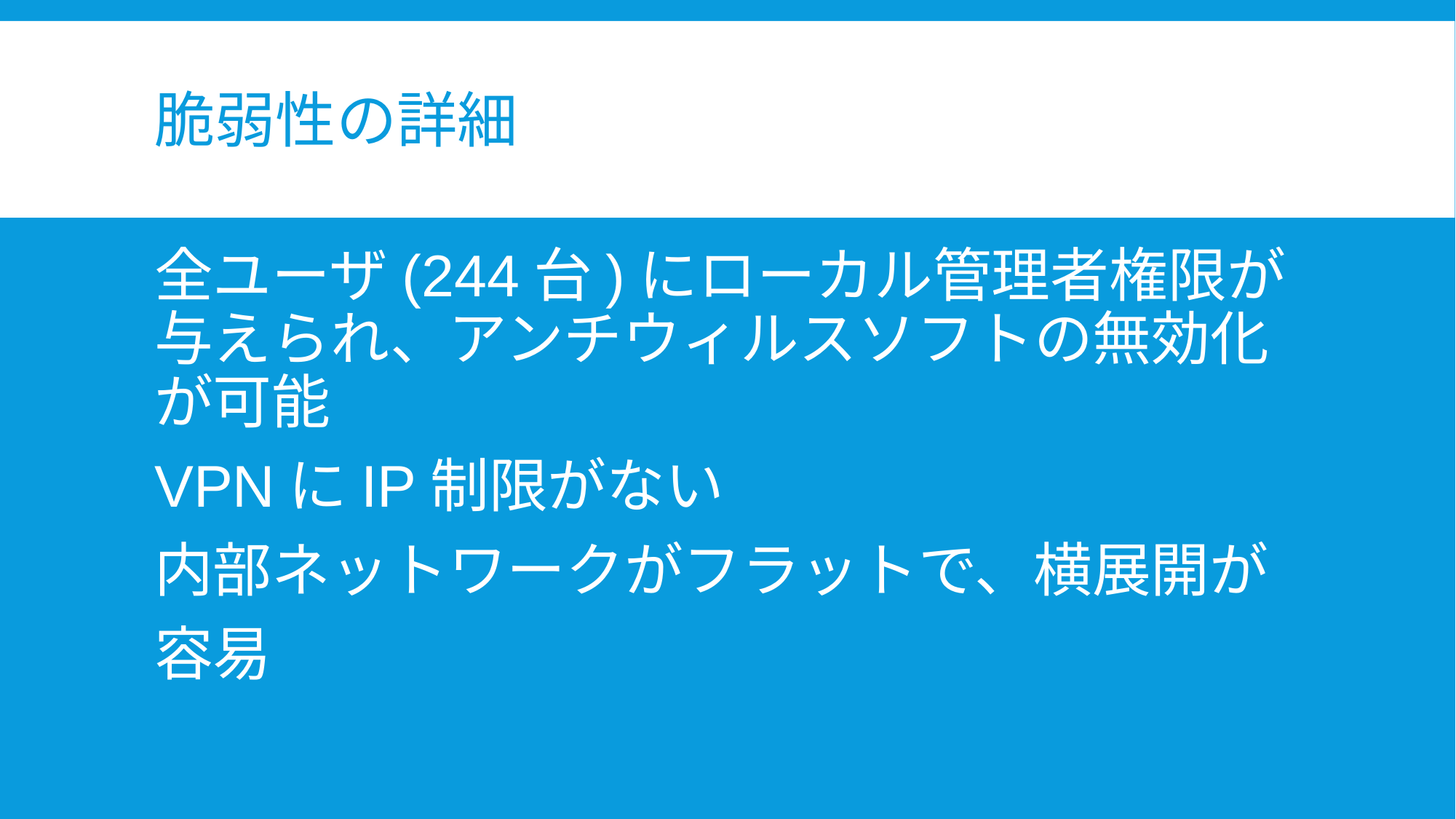

# 脆弱性の詳細
全ユーザ(244台)にローカル管理者権限が与えられ、アンチウィルスソフトの無効化が可能
VPNにIP制限がない
内部ネットワークがフラットで、横展開が
容易